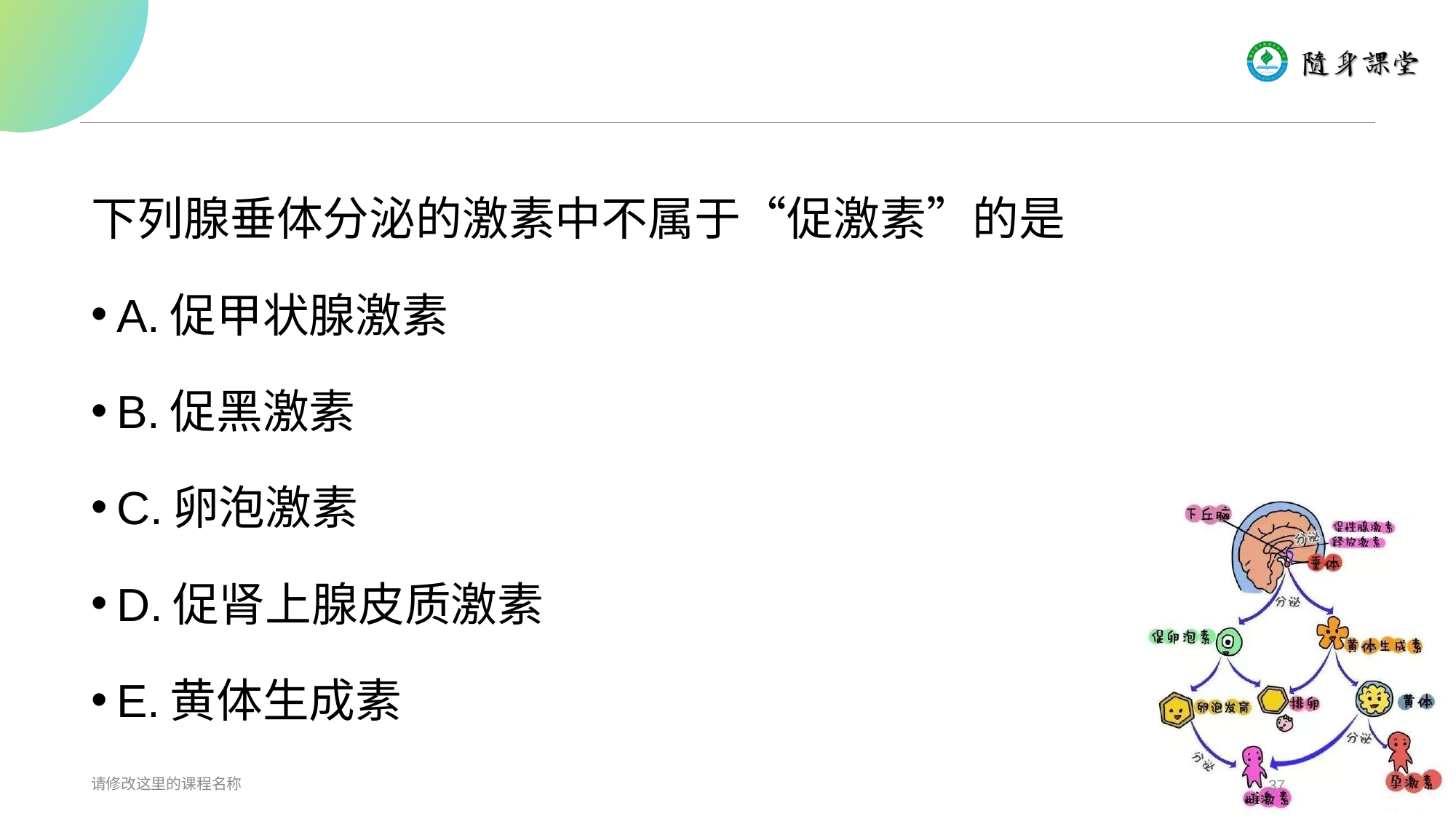

#
下列腺垂体分泌的激素中不属于“促激素”的是
A.促甲状腺激素
B.促黑激素
C.卵泡激素
D.促肾上腺皮质激素
E.黄体生成素
请修改这里的课程名称
37